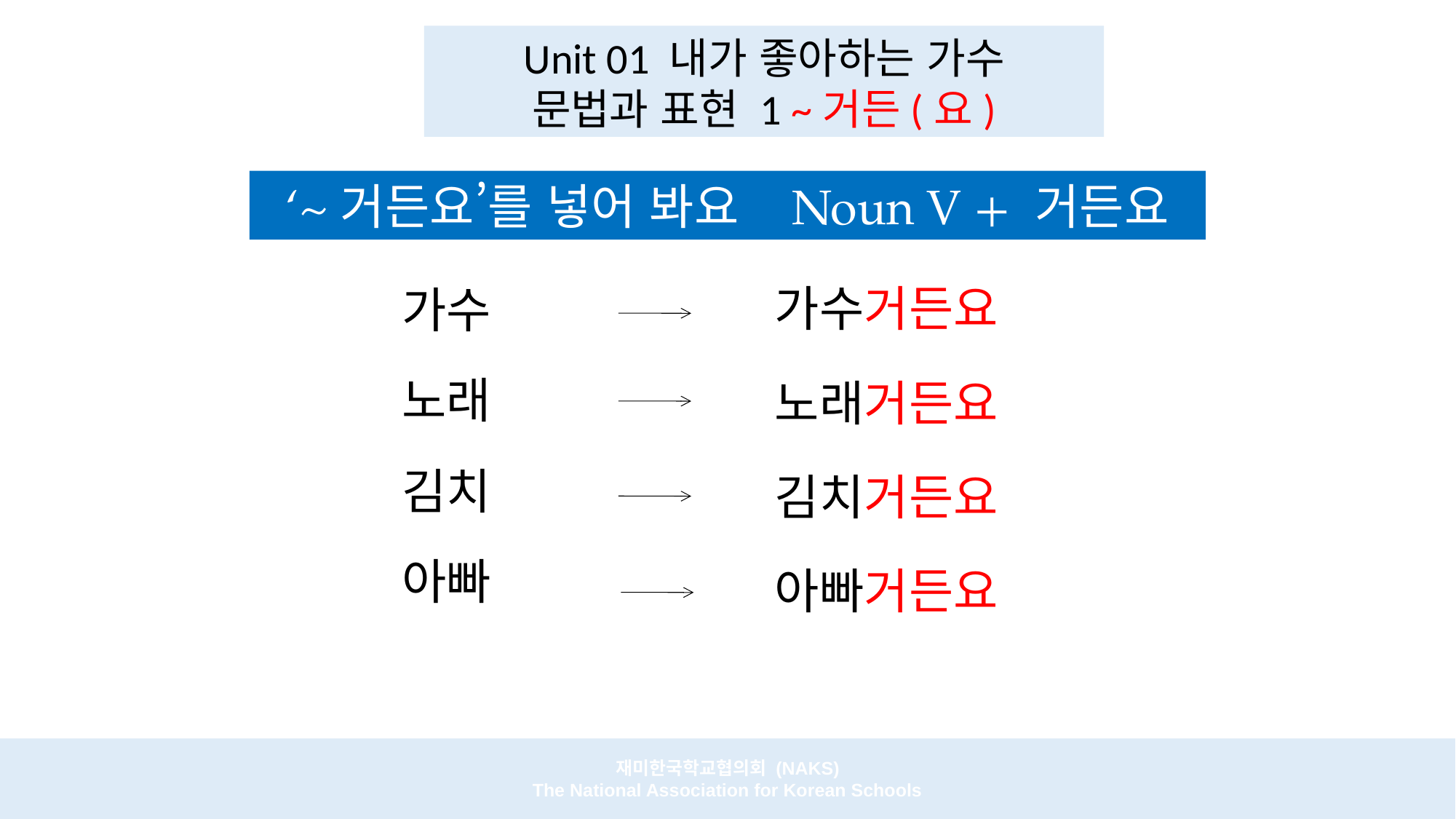

Unit 01 내가 좋아하는 가수
문법과 표현 1 ~거든(요)
‘~거든요’를 넣어 봐요   Noun V + 거든요
가수거든요
가수
노래
노래거든요
김치
김치거든요
아빠
아빠거든요
재미한국학교협의회 (NAKS)
The National Association for Korean Schools